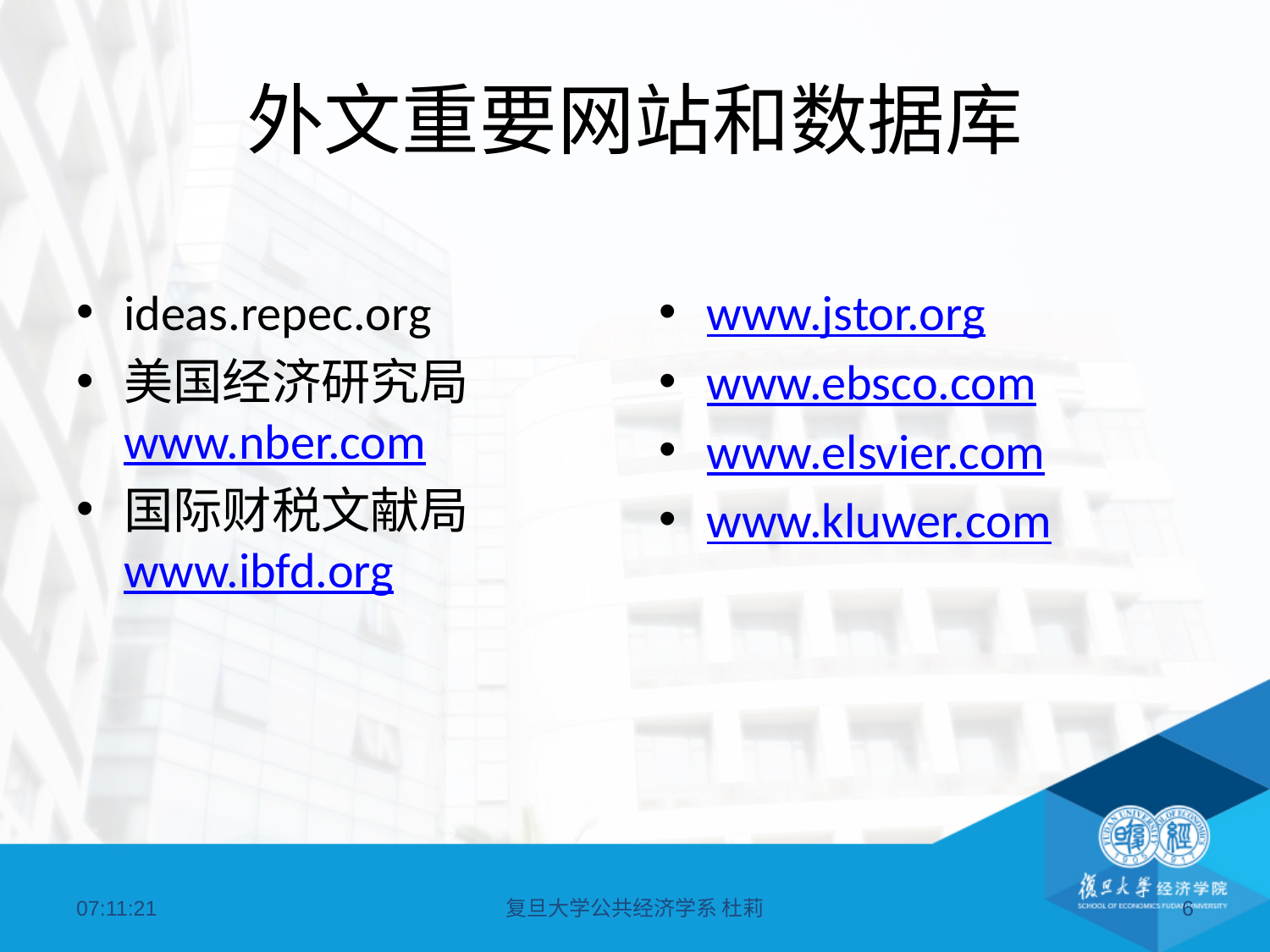

# 外文重要网站和数据库
ideas.repec.org
美国经济研究局
www.nber.com
国际财税文献局
www.ibfd.org
www.jstor.org
www.ebsco.com
www.elsvier.com
www.kluwer.com
07:11:21
复旦大学公共经济学系 杜莉
6